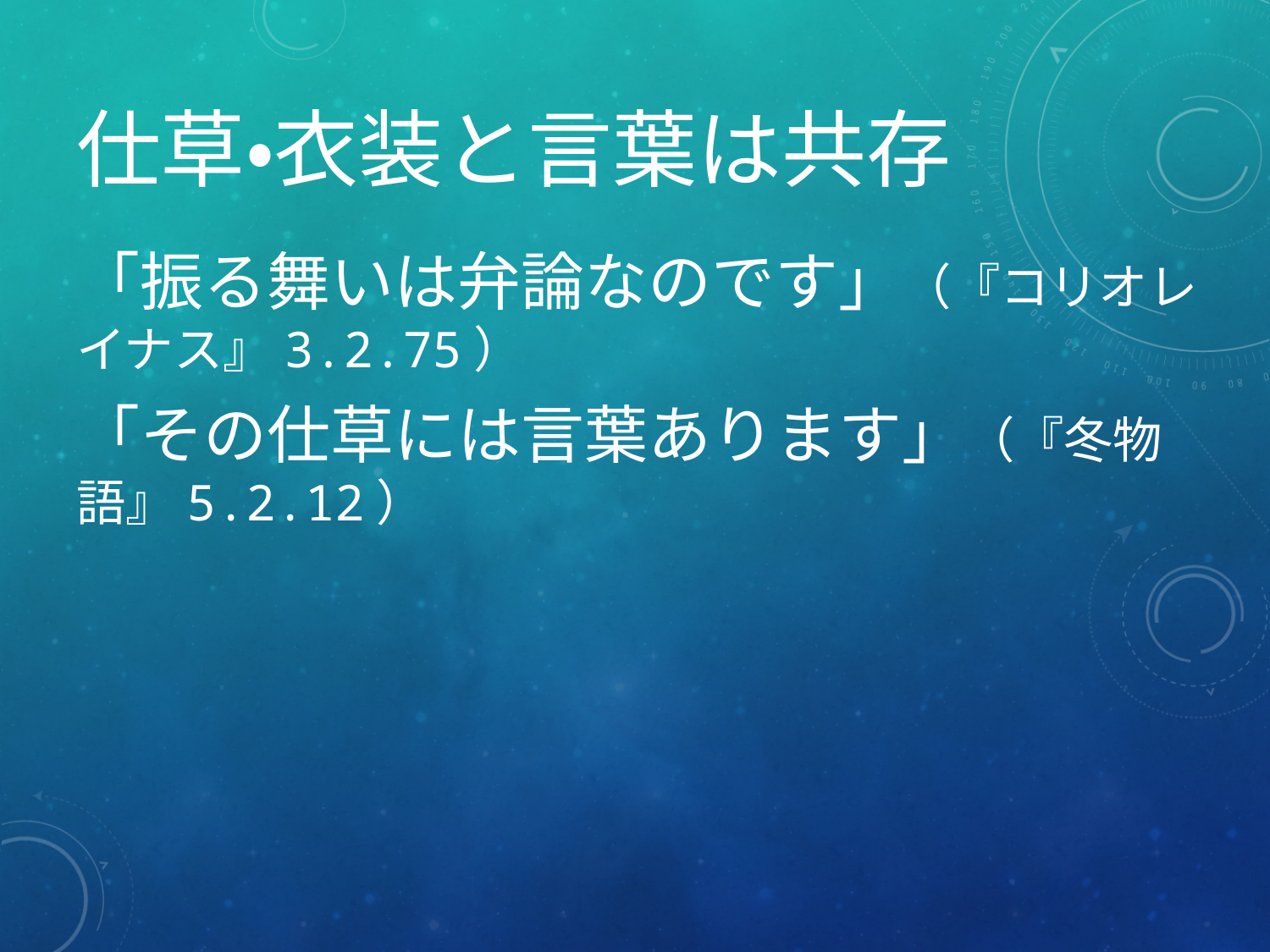

# 仕草・衣装と言葉は共存
「振る舞いは弁論なのです」（『コリオレイナス』3.2.75）
「その仕草には言葉あります」（『冬物語』5.2.12）